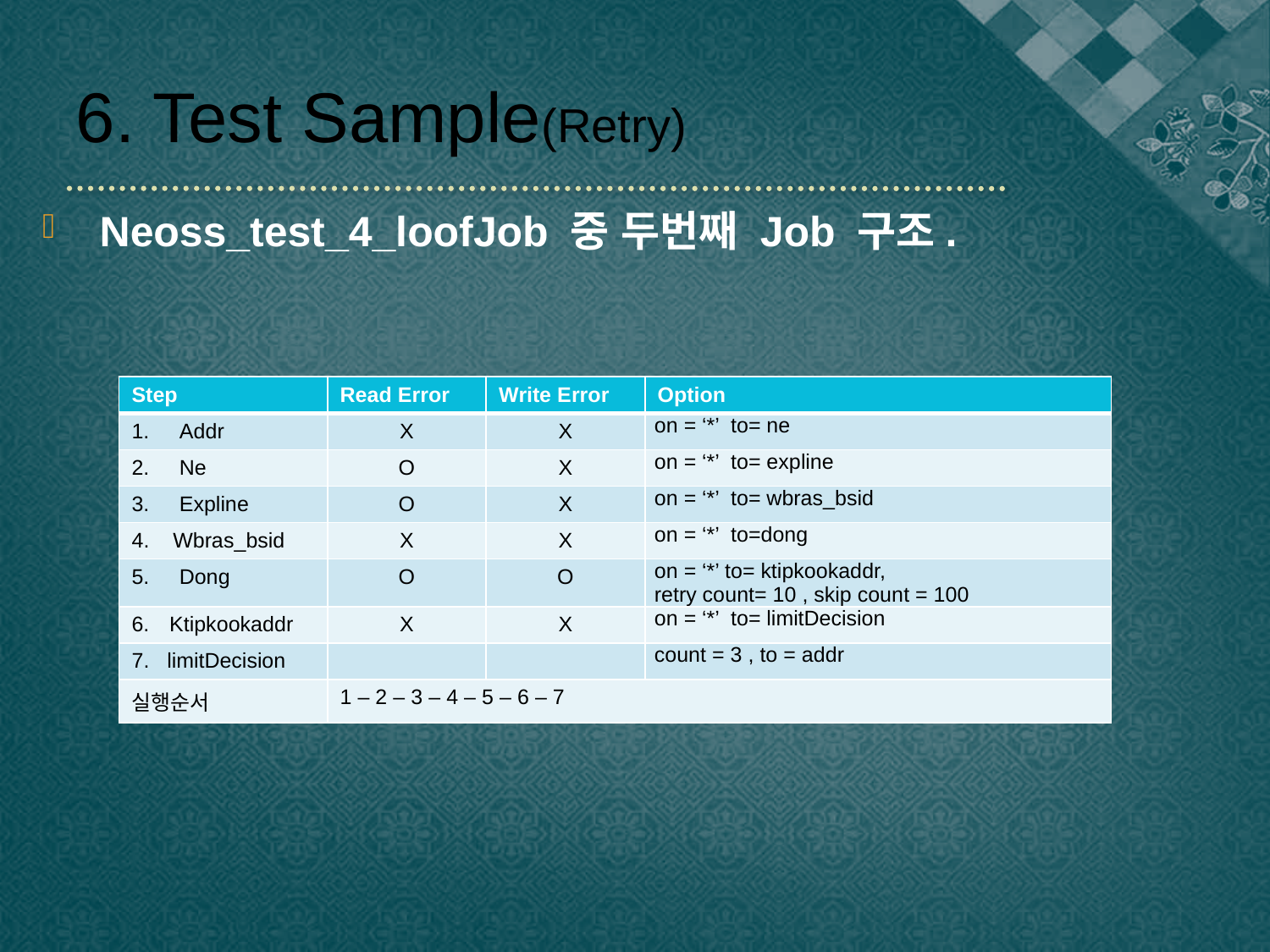

# 6. Test Sample(Retry)
 Neoss_test_4_loofJob 중 두번째 Job 구조.
| Step | Read Error | Write Error | Option |
| --- | --- | --- | --- |
| Addr | X | X | on = ‘\*’ to= ne |
| Ne | O | X | on = ‘\*’ to= expline |
| Expline | O | X | on = ‘\*’ to= wbras\_bsid |
| 4. Wbras\_bsid | X | X | on = ‘\*’ to=dong |
| Dong | O | O | on = ‘\*’ to= ktipkookaddr, retry count= 10 , skip count = 100 |
| Ktipkookaddr | X | X | on = ‘\*’ to= limitDecision |
| 7. limitDecision |  |  | count = 3 , to = addr |
| 실행순서 | 1 – 2 – 3 – 4 – 5 – 6 – 7 |  |  |